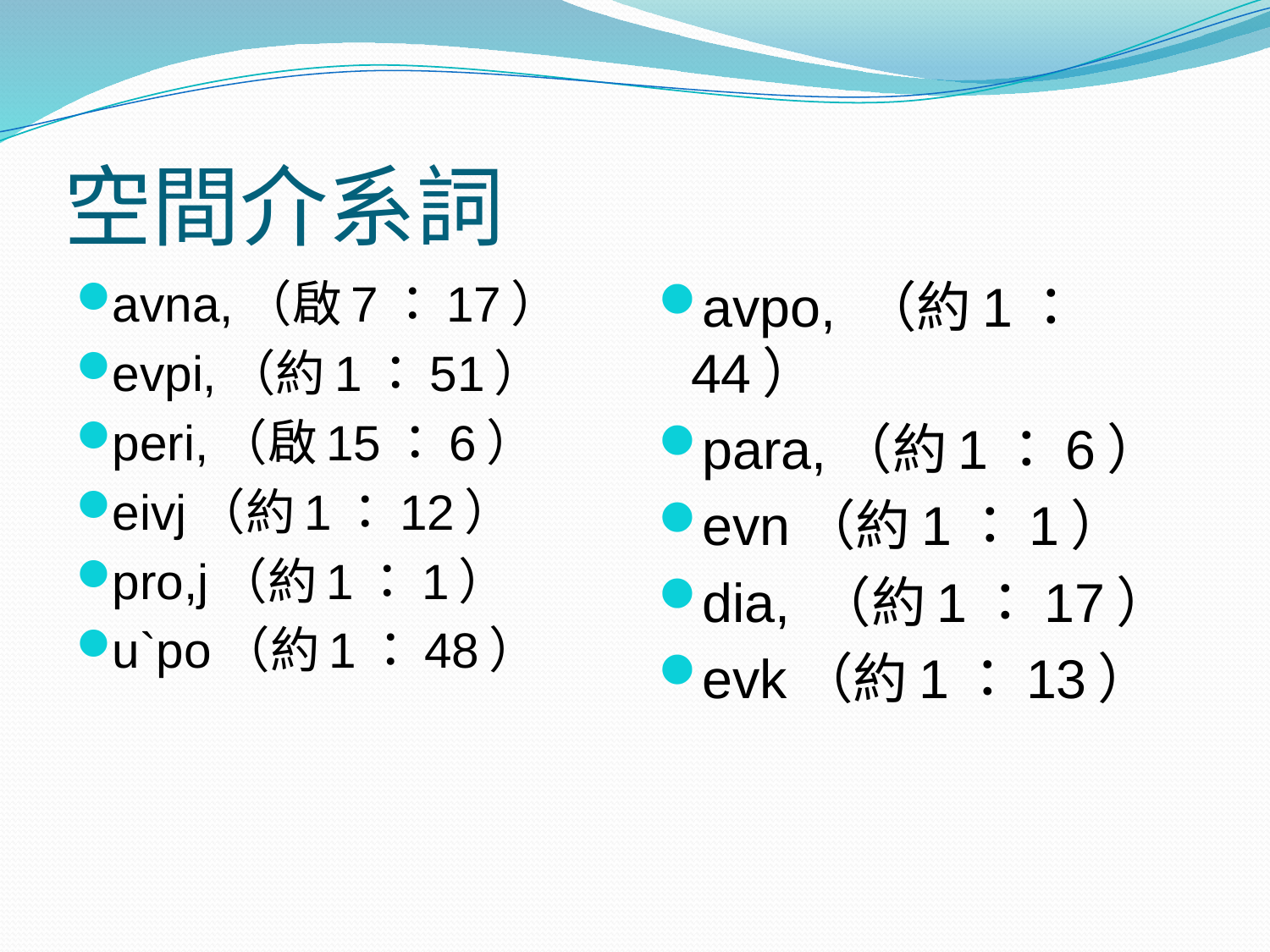

# 空間介系詞
avna,（啟7：17）
evpi,（約1：51）
peri,（啟15：6）
eivj（約1：12）
pro,j（約1：1）
u`po（約1：48）

avpo, （約1：44）
para,（約1：6）
evn（約1：1）
dia, （約1：17）
evk（約1：13）